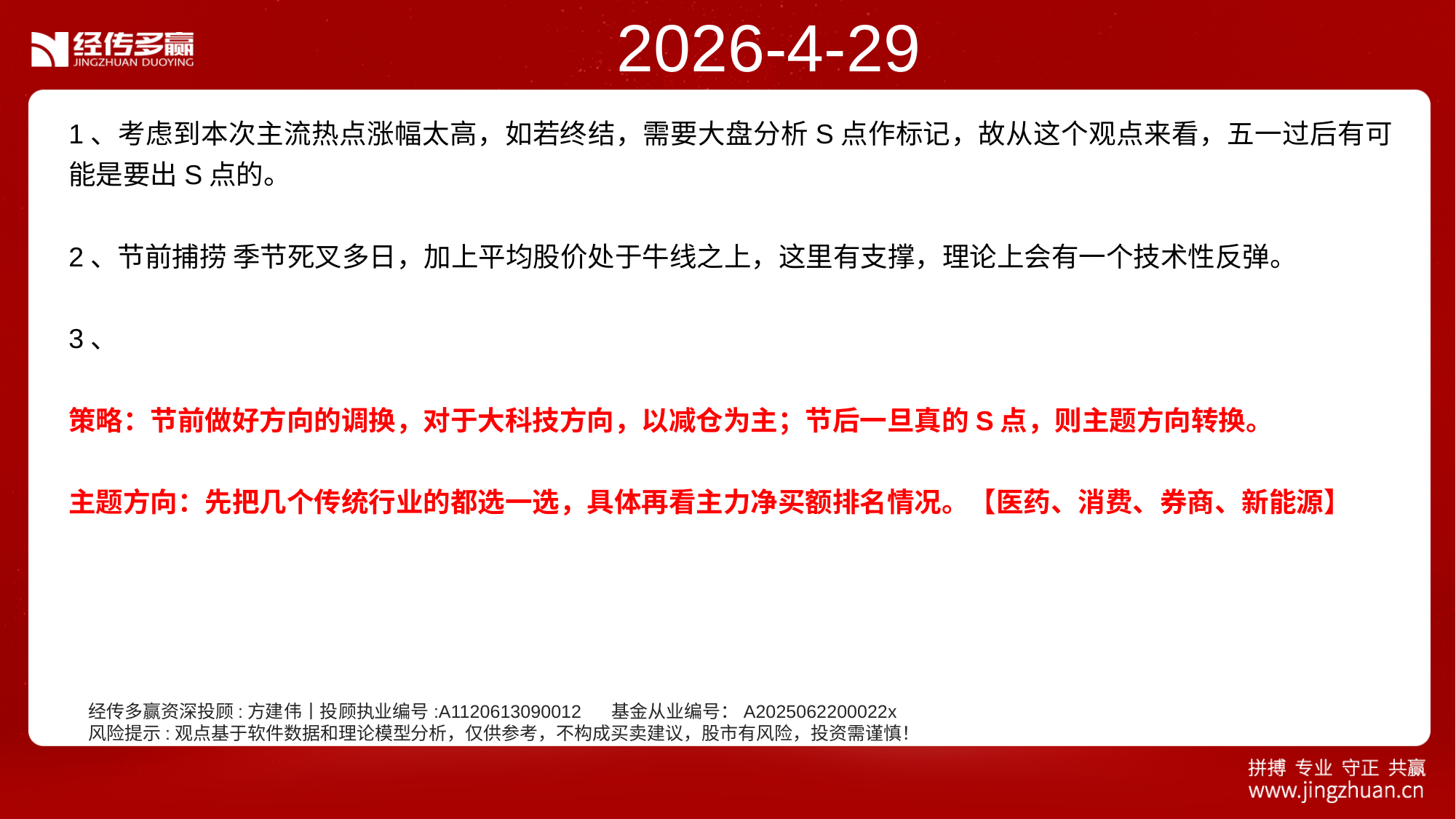

2026-4-29
1、考虑到本次主流热点涨幅太高，如若终结，需要大盘分析S点作标记，故从这个观点来看，五一过后有可能是要出S点的。

2、节前捕捞 季节死叉多日，加上平均股价处于牛线之上，这里有支撑，理论上会有一个技术性反弹。

3、

策略：节前做好方向的调换，对于大科技方向，以减仓为主；节后一旦真的S点，则主题方向转换。

主题方向：先把几个传统行业的都选一选，具体再看主力净买额排名情况。【医药、消费、券商、新能源】